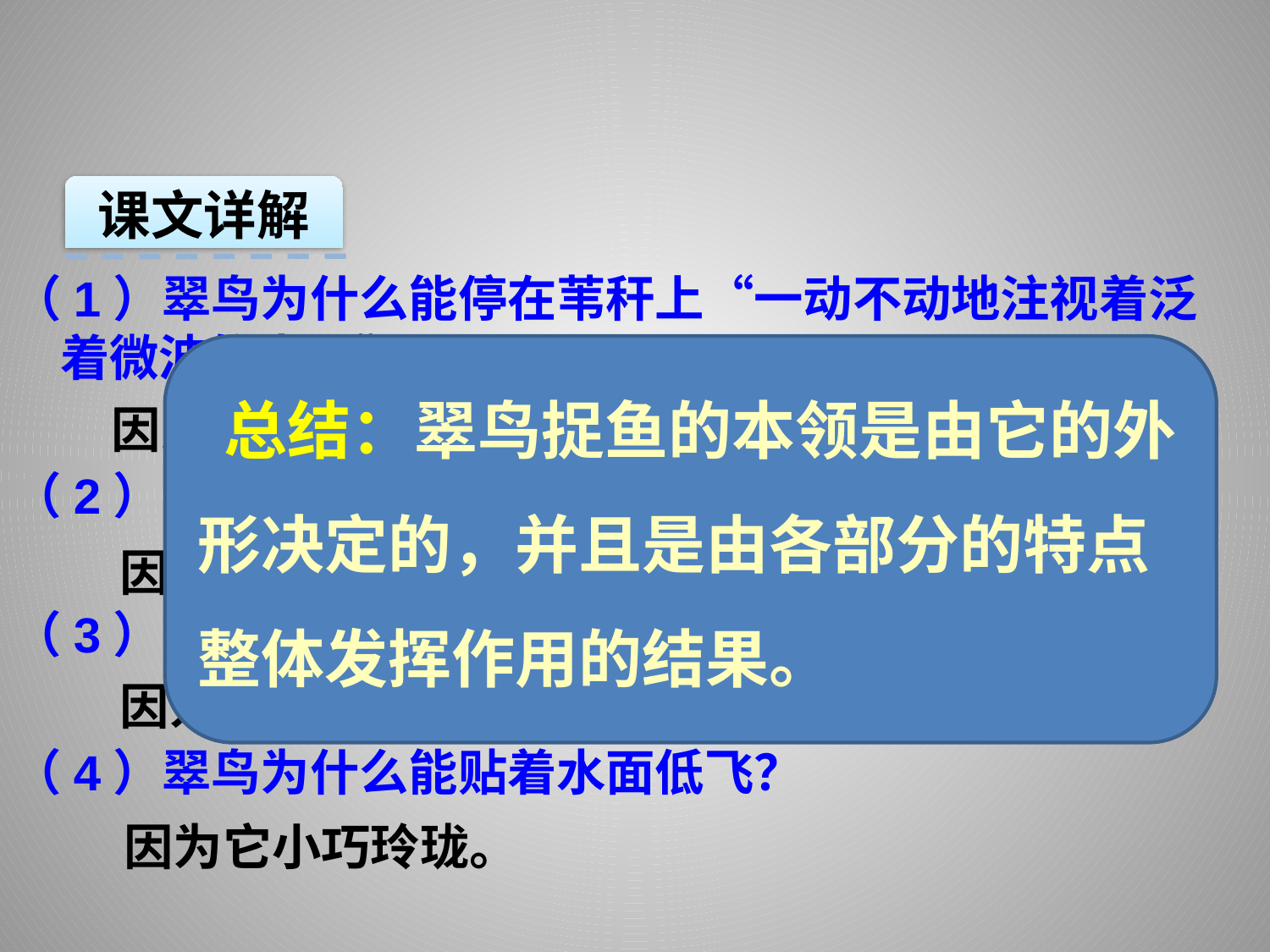

课文详解

（1）翠鸟为什么能停在苇秆上“一动不动地注视着泛着微波的水面”？

（2）翠鸟为什么目光“锐利”，能发现机灵的小鱼？

（3）翠鸟为什么能在疾飞中叼起水中的小鱼？

（4）翠鸟为什么能贴着水面低飞？

 总结：翠鸟捉鱼的本领是由它的外形决定的，并且是由各部分的特点整体发挥作用的结果。
因为它有一双能“紧紧抓住苇秆”的小爪子。
因为它有一张“又尖又长”的嘴。
因为它有一双“透亮灵活”的眼睛。
因为它小巧玲珑。